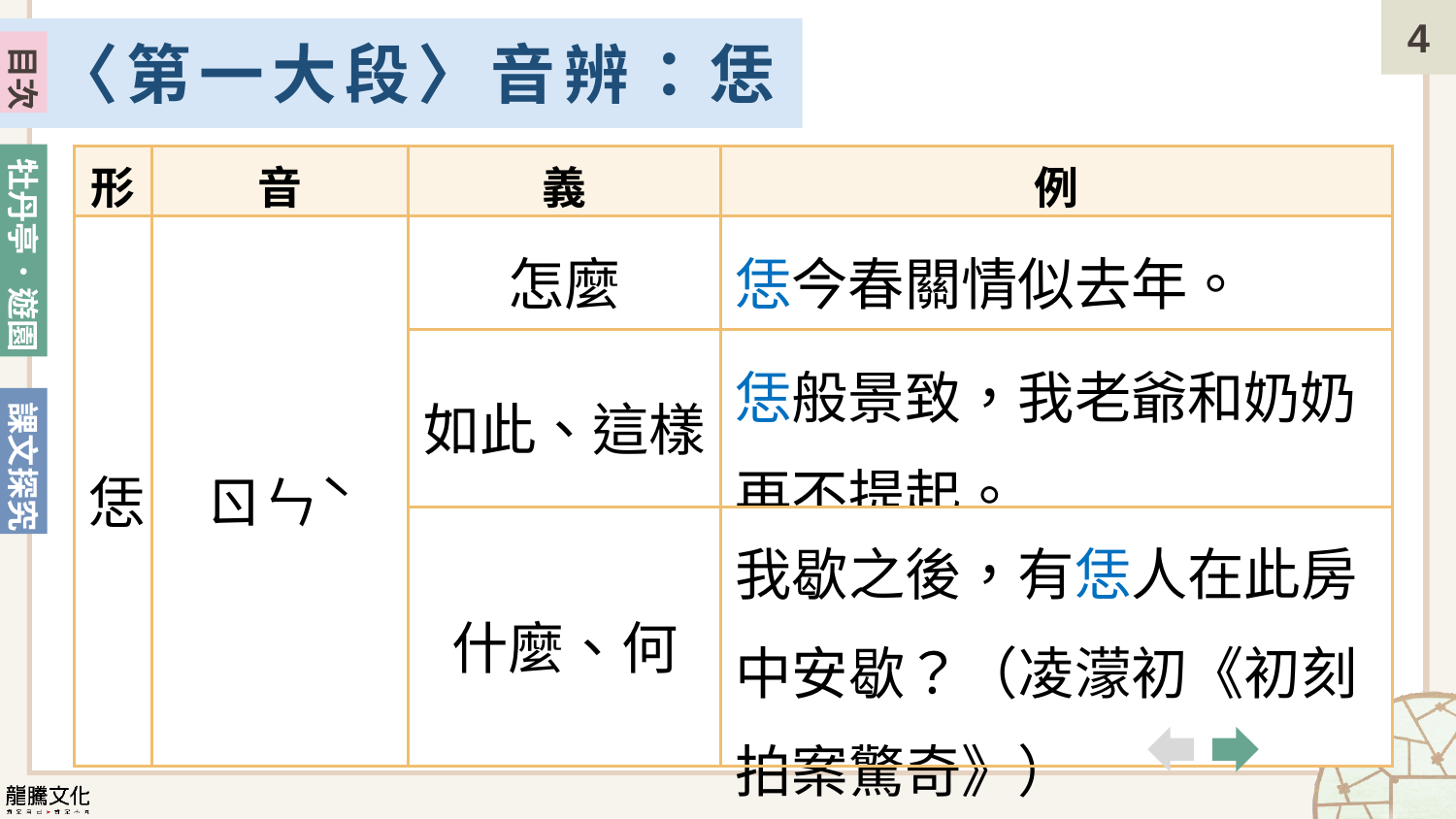

〈第一大段〉音辨：恁
目次
| 形 | 音 | 義 | 例 |
| --- | --- | --- | --- |
| 恁 | ㄖㄣˋ | 怎麼 | 恁今春關情似去年。 |
|  |  | 如此、這樣 | 恁般景致，我老爺和奶奶再不提起。 |
|  |  | 什麼、何 | 我歇之後，有恁人在此房中安歇？（凌濛初《初刻拍案驚奇》） |